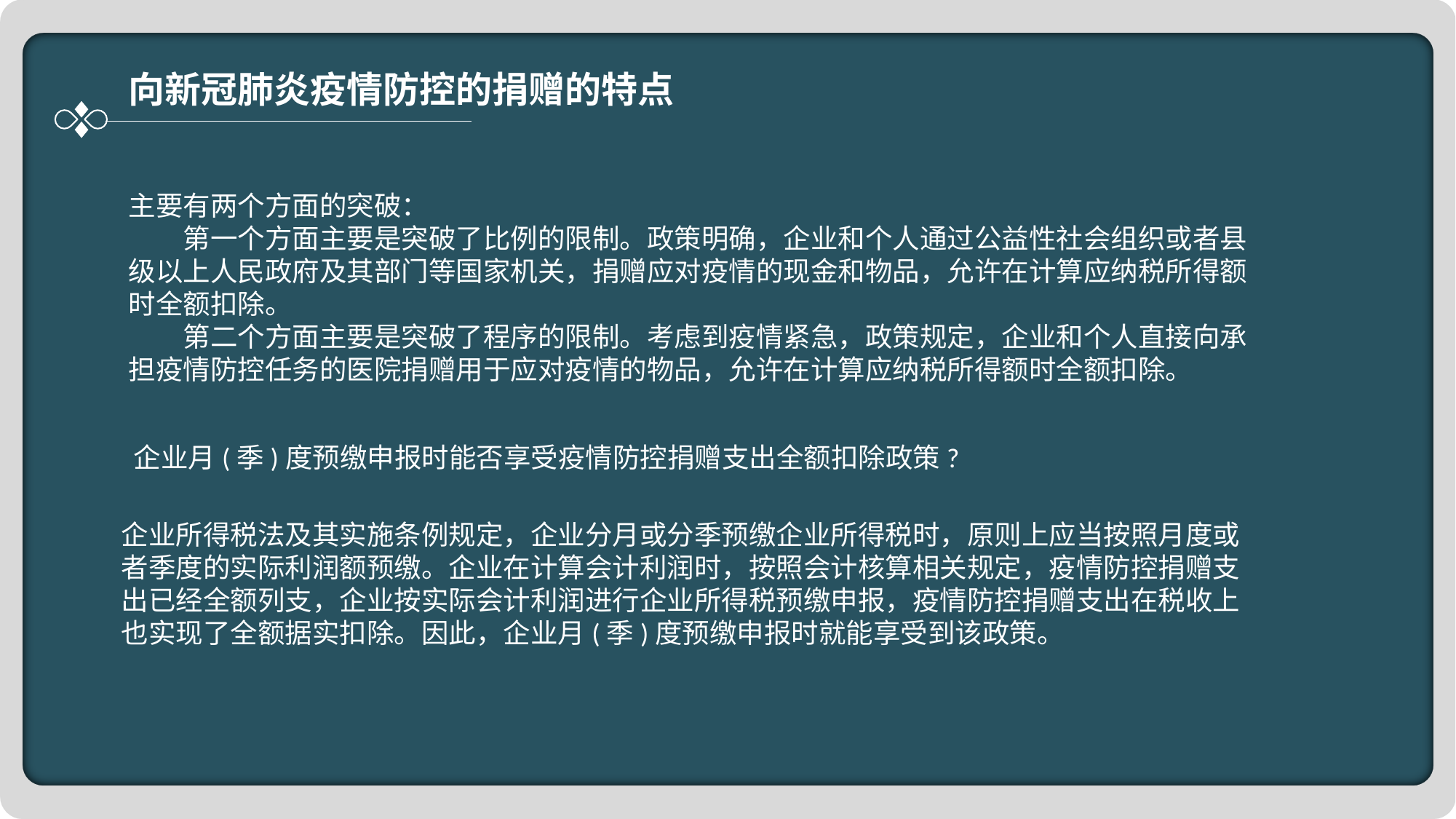

向新冠肺炎疫情防控的捐赠的特点

主要有两个方面的突破：
　　第一个方面主要是突破了比例的限制。政策明确，企业和个人通过公益性社会组织或者县级以上人民政府及其部门等国家机关，捐赠应对疫情的现金和物品，允许在计算应纳税所得额时全额扣除。
　　第二个方面主要是突破了程序的限制。考虑到疫情紧急，政策规定，企业和个人直接向承担疫情防控任务的医院捐赠用于应对疫情的物品，允许在计算应纳税所得额时全额扣除。
企业月(季)度预缴申报时能否享受疫情防控捐赠支出全额扣除政策?

企业所得税法及其实施条例规定，企业分月或分季预缴企业所得税时，原则上应当按照月度或者季度的实际利润额预缴。企业在计算会计利润时，按照会计核算相关规定，疫情防控捐赠支出已经全额列支，企业按实际会计利润进行企业所得税预缴申报，疫情防控捐赠支出在税收上也实现了全额据实扣除。因此，企业月(季)度预缴申报时就能享受到该政策。